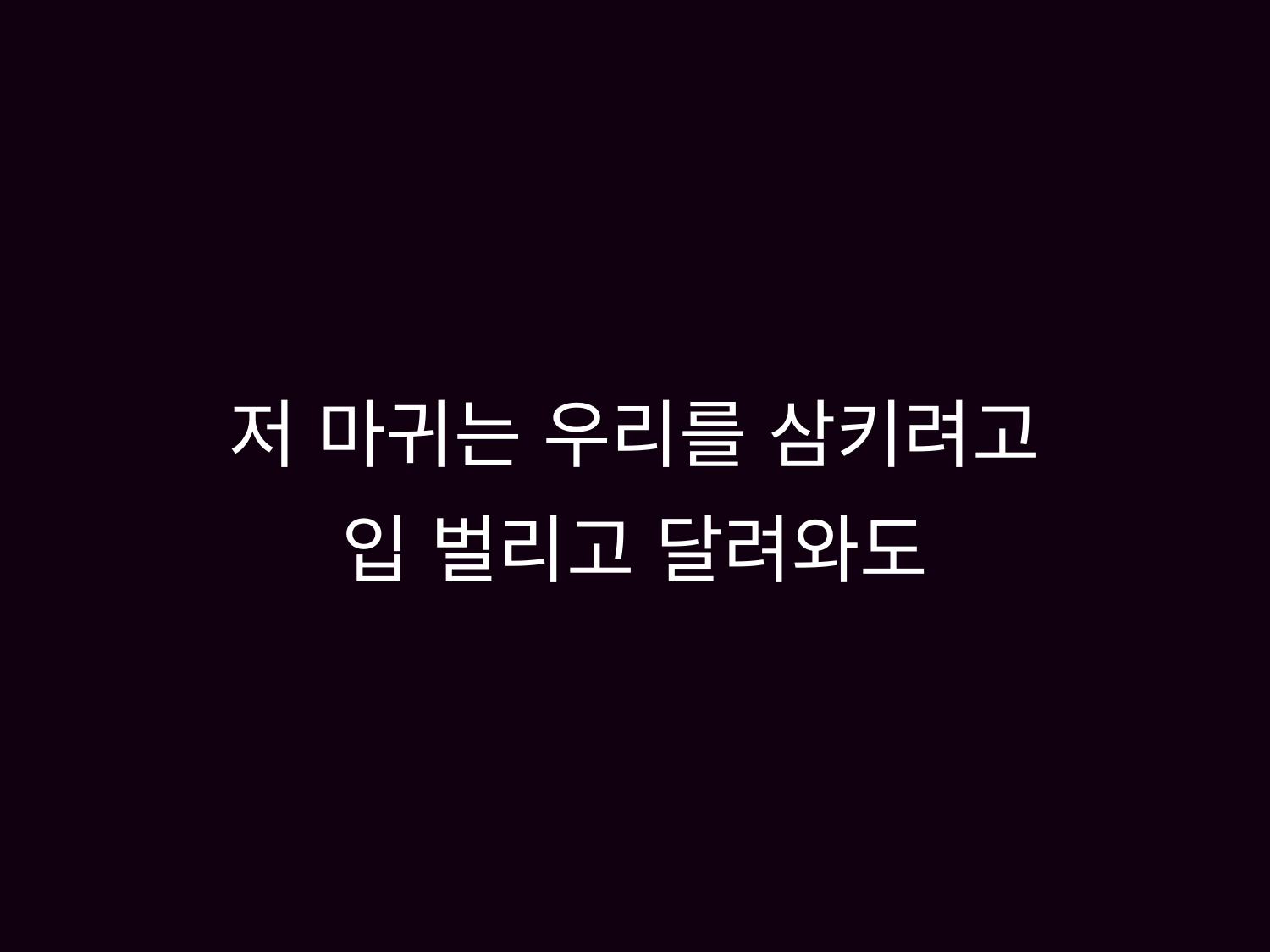

# 저 마귀는 우리를 삼키려고 입 벌리고 달려와도